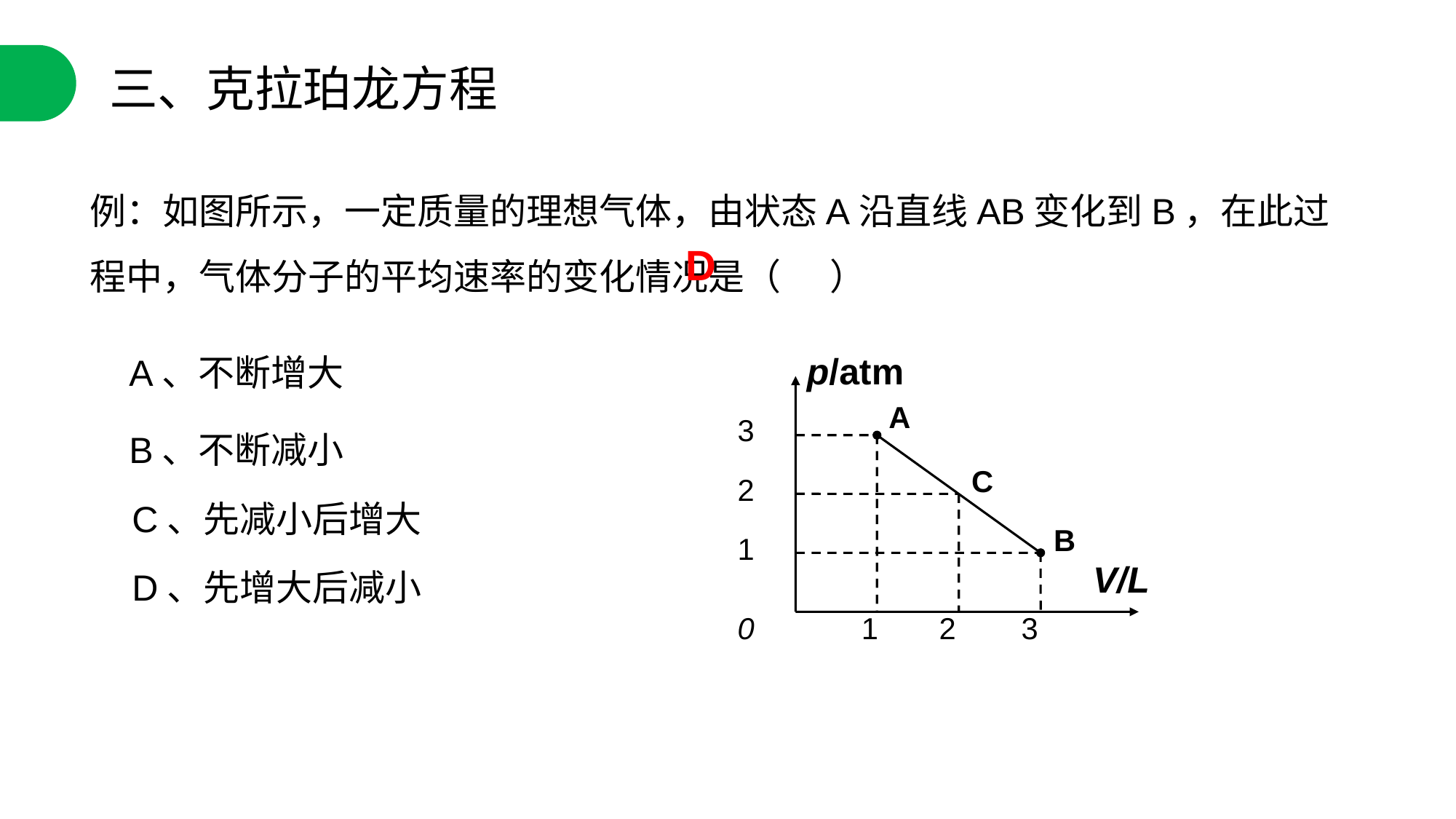

三、克拉珀龙方程
例：如图所示，一定质量的理想气体，由状态A沿直线AB变化到B，在此过程中，气体分子的平均速率的变化情况是（      ）
D
A、不断增大
p/atm

3
2
1
V/L
0
1
2
3
A
C
B
B、不断减小
C、先减小后增大
D、先增大后减小